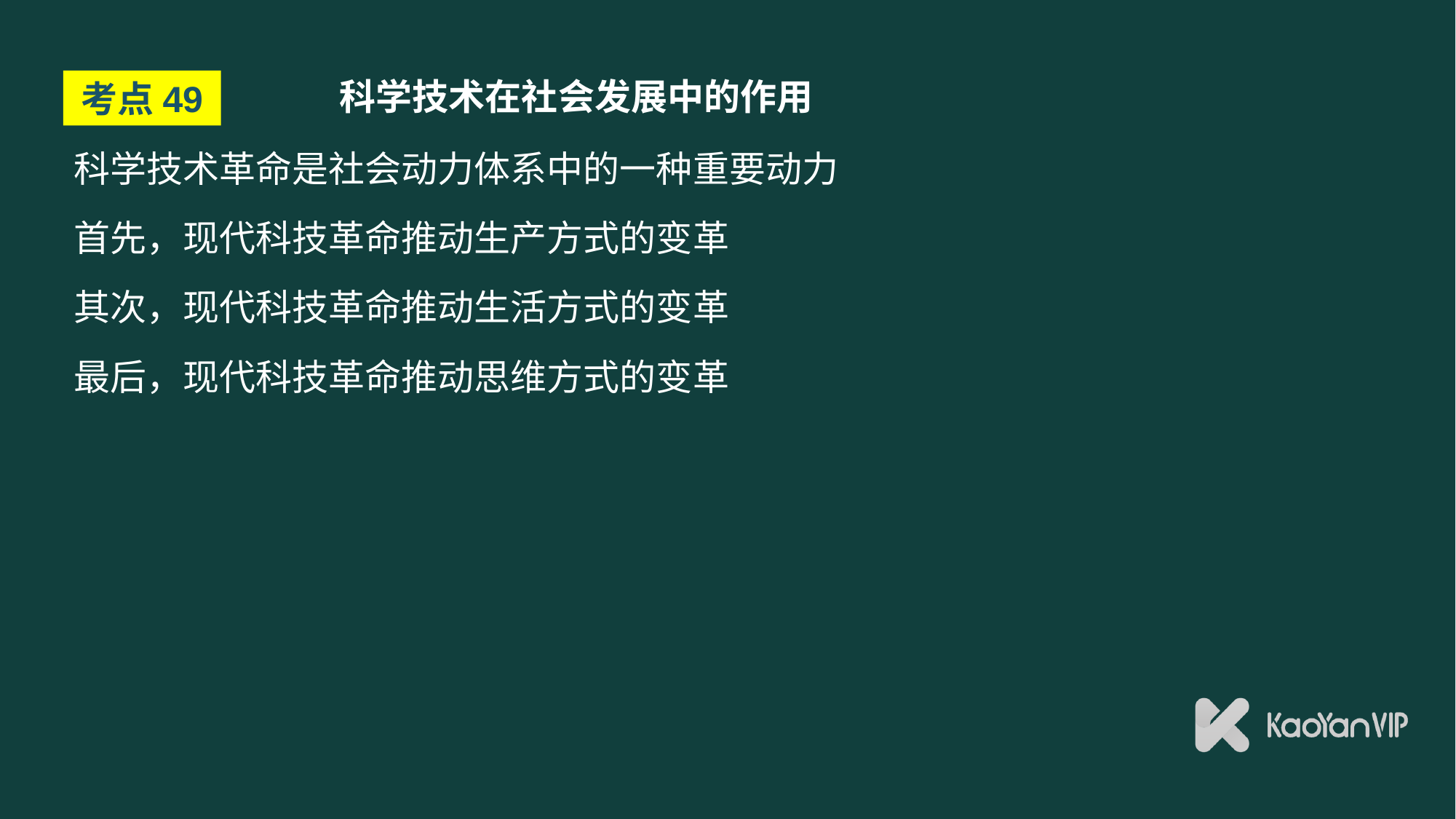

# 科学技术在社会发展中的作用
考点49
科学技术革命是社会动力体系中的一种重要动力
首先，现代科技革命推动生产方式的变革
其次，现代科技革命推动生活方式的变革
最后，现代科技革命推动思维方式的变革